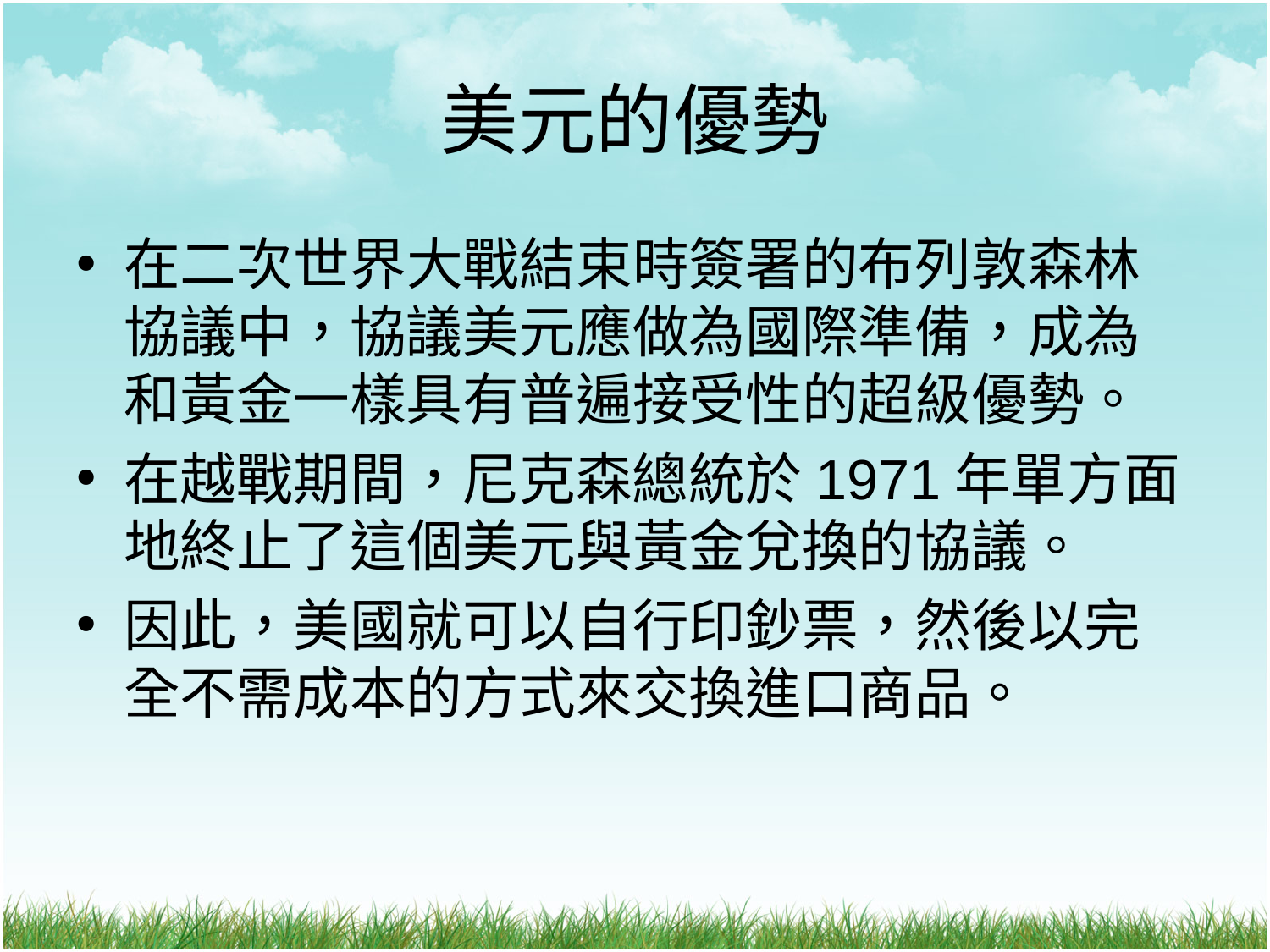

# 美元的優勢
在二次世界大戰結束時簽署的布列敦森林協議中，協議美元應做為國際準備，成為和黃金一樣具有普遍接受性的超級優勢。
在越戰期間，尼克森總統於1971年單方面地終止了這個美元與黃金兌換的協議。
因此，美國就可以自行印鈔票，然後以完全不需成本的方式來交換進口商品。